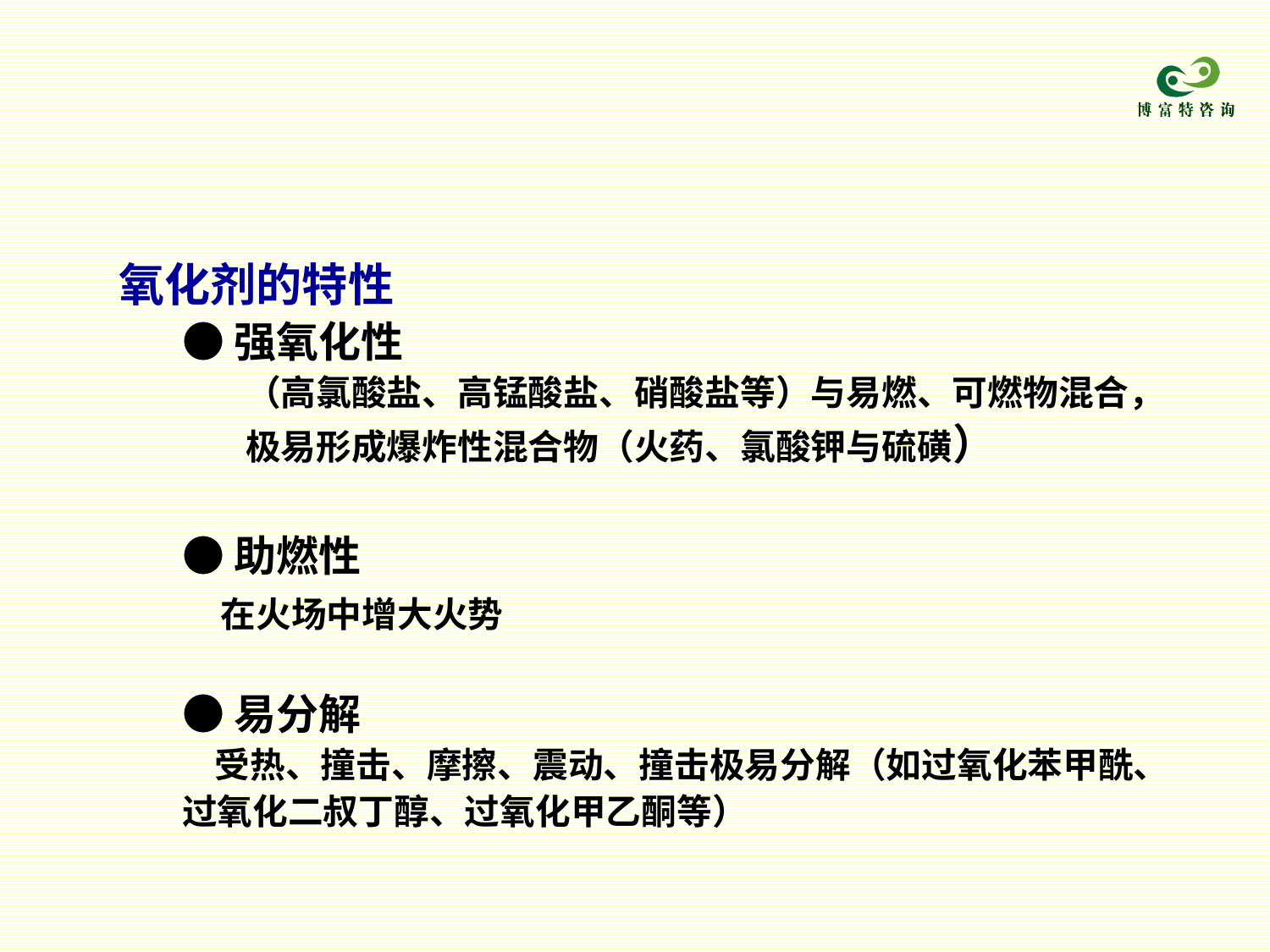

氧化剂的特性
●强氧化性
（高氯酸盐、高锰酸盐、硝酸盐等）与易燃、可燃物混合，极易形成爆炸性混合物（火药、氯酸钾与硫磺）

●助燃性
   在火场中增大火势

●易分解
   受热、撞击、摩擦、震动、撞击极易分解（如过氧化苯甲酰、过氧化二叔丁醇、过氧化甲乙酮等）